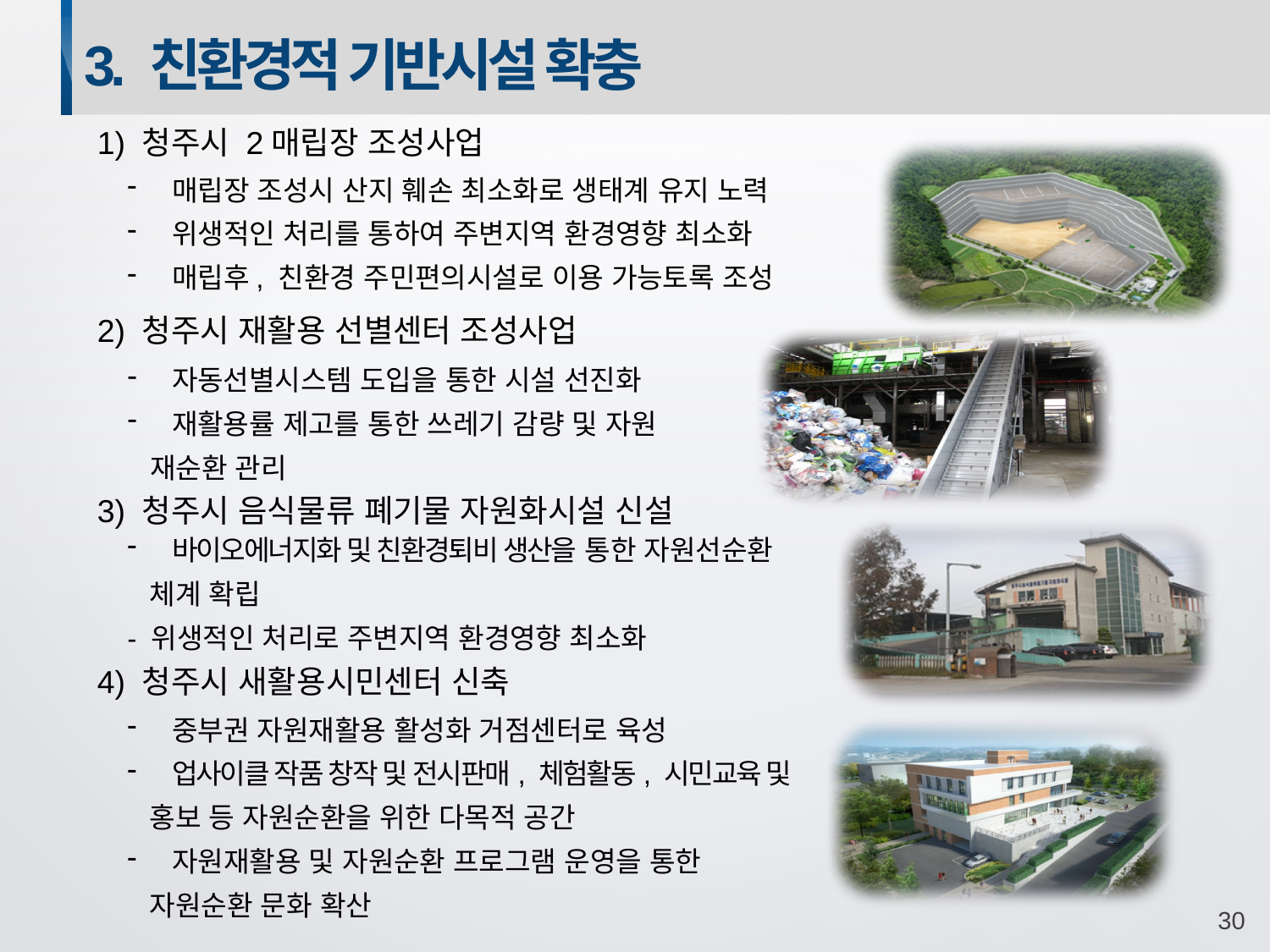

3. 친환경적 기반시설 확충
1) 청주시 2매립장 조성사업

 매립장 조성시 산지 훼손 최소화로 생태계 유지 노력
 위생적인 처리를 통하여 주변지역 환경영향 최소화
 매립후, 친환경 주민편의시설로 이용 가능토록 조성
2) 청주시 재활용 선별센터 조성사업

 자동선별시스템 도입을 통한 시설 선진화
 재활용률 제고를 통한 쓰레기 감량 및 자원
  재순환 관리
3) 청주시 음식물류 폐기물 자원화시설 신설
 바이오에너지화 및 친환경퇴비 생산을 통한 자원선순환
  체계 확립
- 위생적인 처리로 주변지역 환경영향 최소화

4) 청주시 새활용시민센터 신축
 중부권 자원재활용 활성화 거점센터로 육성
 업사이클 작품 창작 및 전시판매, 체험활동, 시민교육 및
  홍보 등 자원순환을 위한 다목적 공간
 자원재활용 및 자원순환 프로그램 운영을 통한
  자원순환 문화 확산